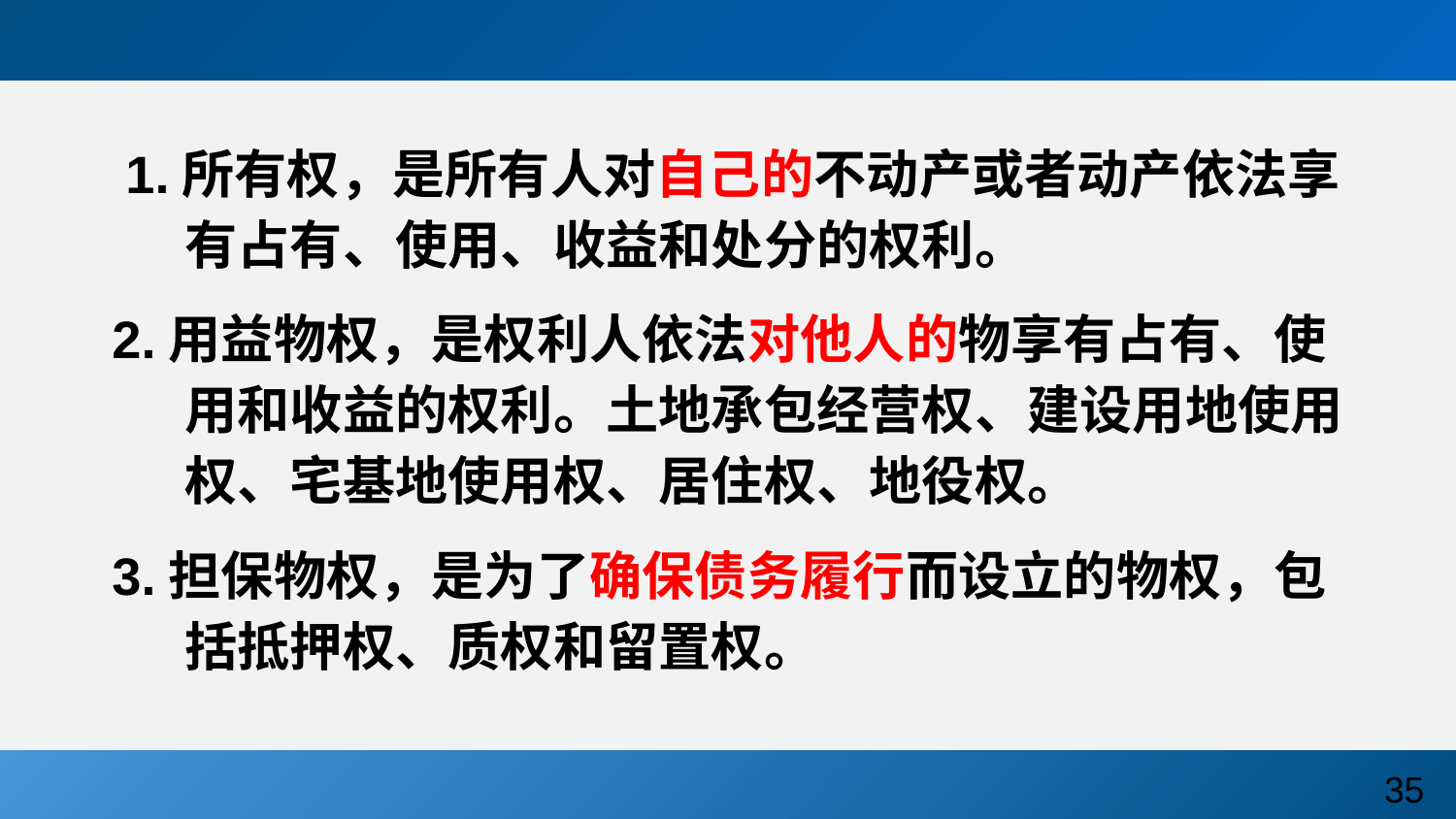

1.所有权，是所有人对自己的不动产或者动产依法享有占有、使用、收益和处分的权利。
2.用益物权，是权利人依法对他人的物享有占有、使用和收益的权利。土地承包经营权、建设用地使用权、宅基地使用权、居住权、地役权。
3.担保物权，是为了确保债务履行而设立的物权，包括抵押权、质权和留置权。

35